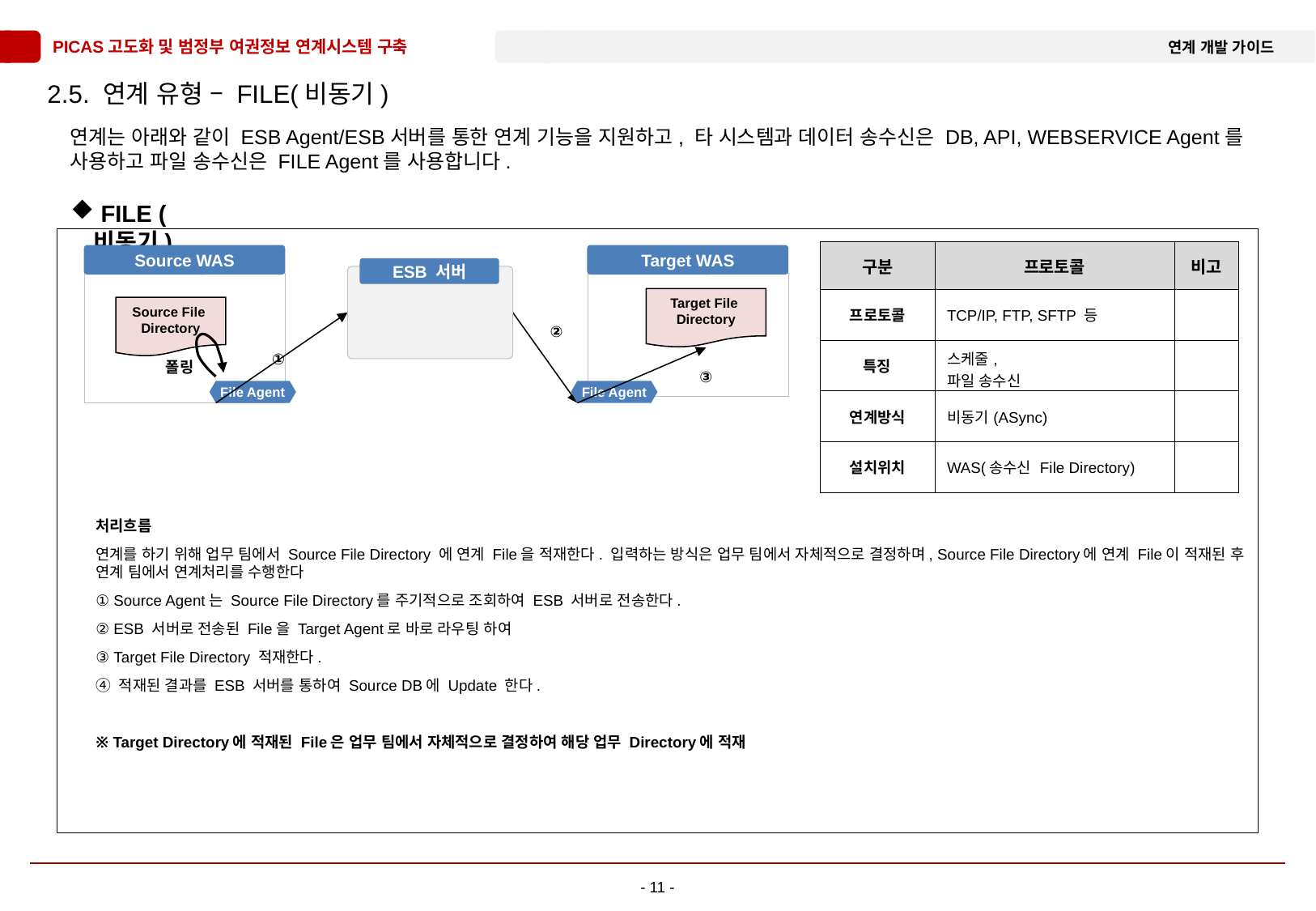

# 2.5. 연계 유형 – FILE(비동기)
연계는 아래와 같이 ESB Agent/ESB서버를 통한 연계 기능을 지원하고, 타 시스템과 데이터 송수신은 DB, API, WEBSERVICE Agent를 사용하고 파일 송수신은 FILE Agent를 사용합니다.
 FILE (비동기)

| 구분 | 프로토콜 | 비고 |
| --- | --- | --- |
| 프로토콜 | TCP/IP, FTP, SFTP 등 |  |
| 특징 | 스케줄, 파일 송수신 |  |
| 연계방식 | 비동기(ASync) |  |
| 설치위치 | WAS(송수신 File Directory) |  |
Source WAS
Target WAS
ESB 서버

Target File
Directory
Source File
Directory
②
①

폴링
③
File Agent
File Agent
처리흐름
연계를 하기 위해 업무 팀에서 Source File Directory 에 연계 File을 적재한다. 입력하는 방식은 업무 팀에서 자체적으로 결정하며, Source File Directory에 연계 File이 적재된 후 연계 팀에서 연계처리를 수행한다
① Source Agent는 Source File Directory를 주기적으로 조회하여 ESB 서버로 전송한다.
② ESB 서버로 전송된 File을 Target Agent로 바로 라우팅 하여
③ Target File Directory 적재한다.
④ 적재된 결과를 ESB 서버를 통하여 Source DB에 Update 한다.

※ Target Directory에 적재된 File은 업무 팀에서 자체적으로 결정하여 해당 업무 Directory에 적재